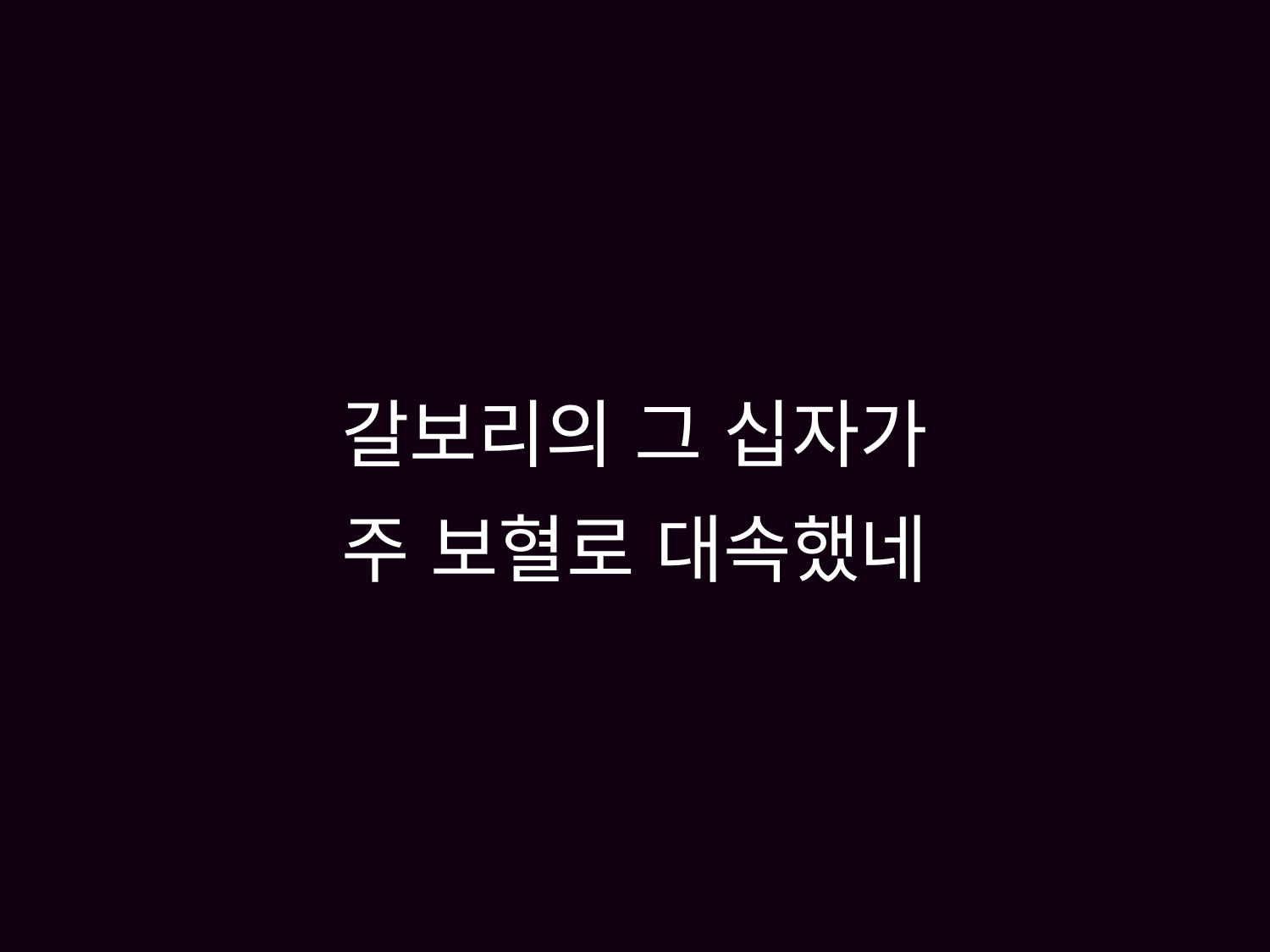

# 갈보리의 그 십자가 주 보혈로 대속했네